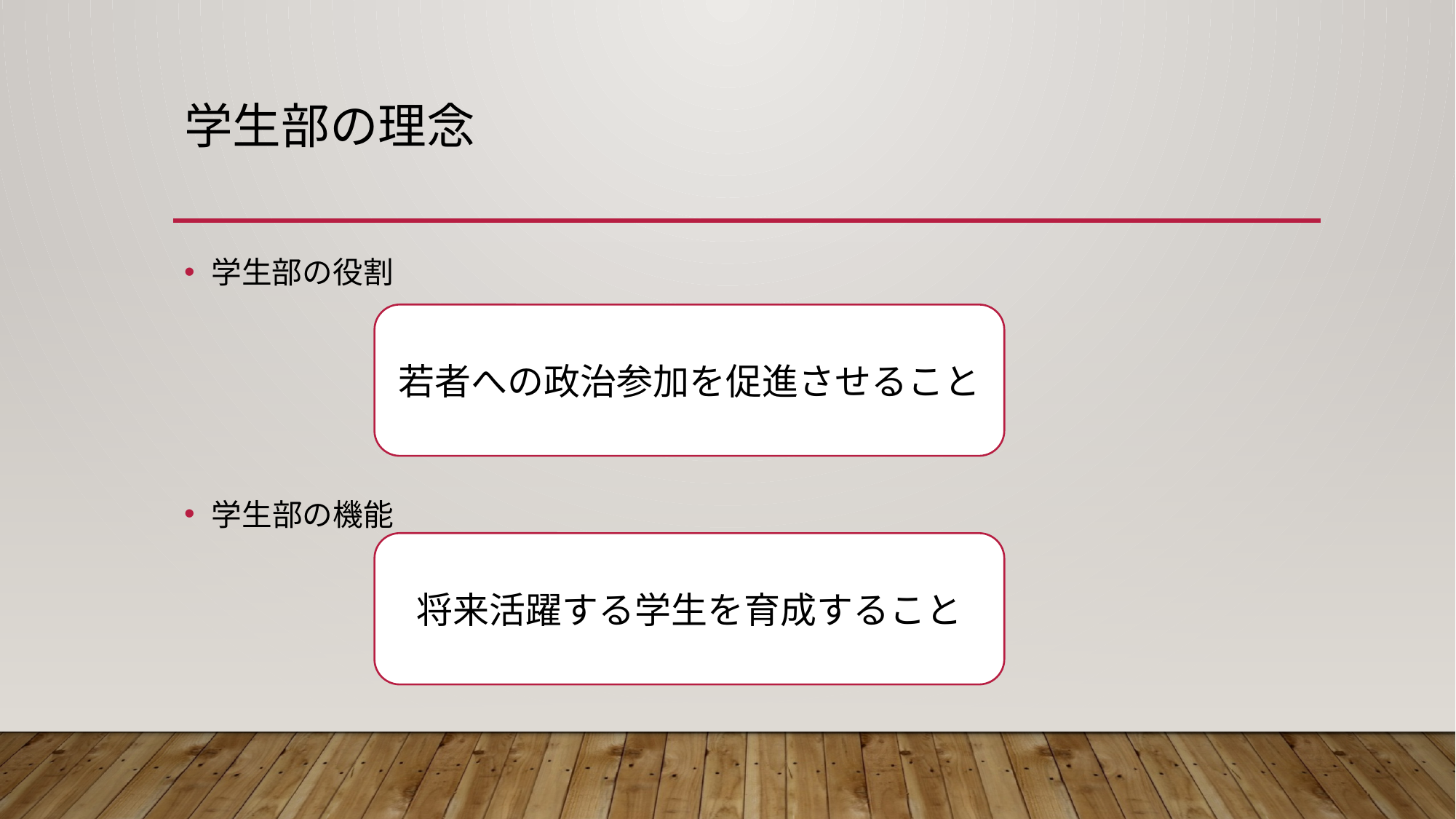

# 学生部の理念
学生部の役割
若者への政治参加を促進させること
学生部の機能
将来活躍する学生を育成すること